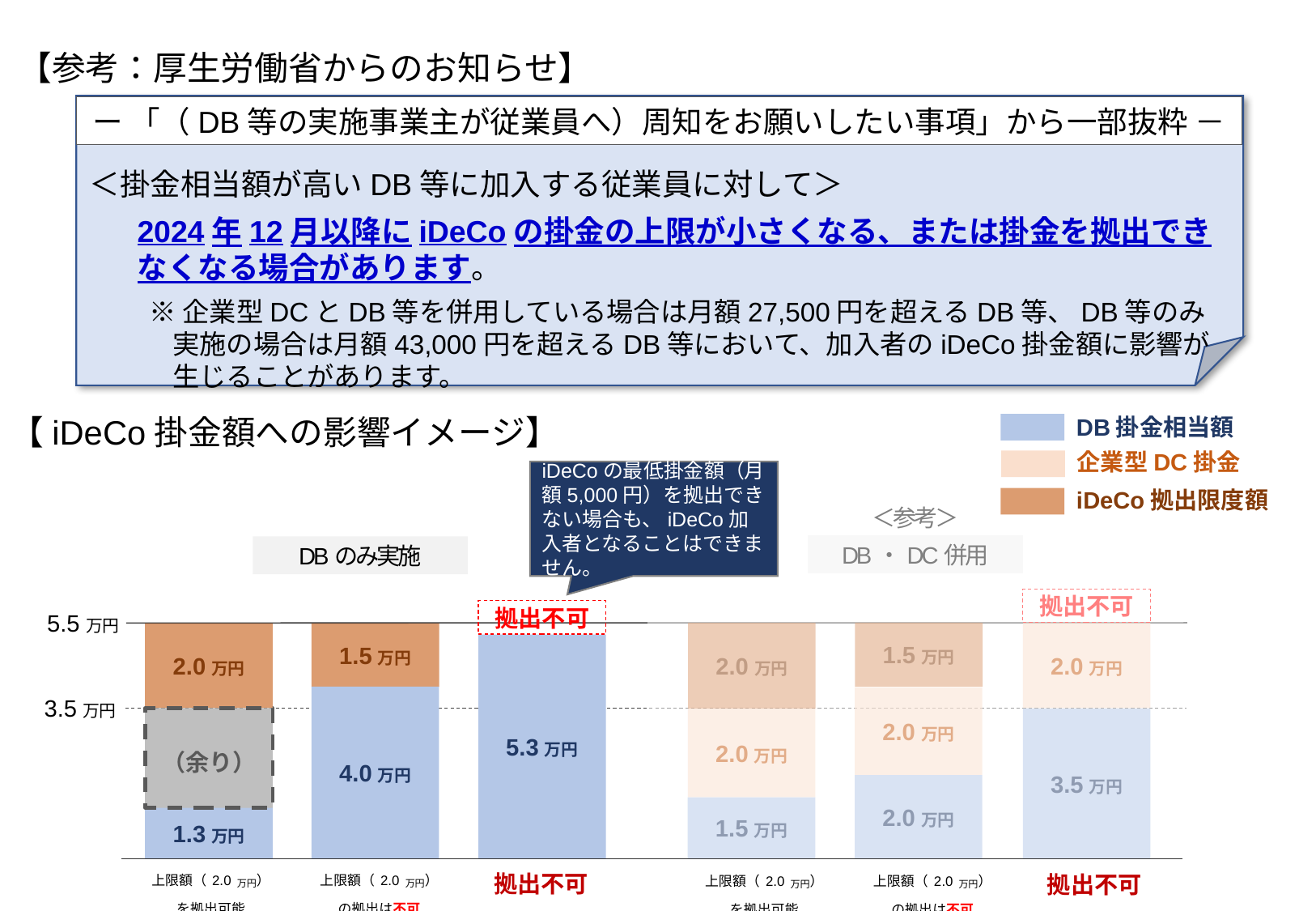

【参考：厚生労働省からのお知らせ】

ー 「（DB等の実施事業主が従業員へ）周知をお願いしたい事項」から一部抜粋 －
＜掛金相当額が高いDB等に加入する従業員に対して＞
2024年12月以降にiDeCoの掛金の上限が小さくなる、または掛金を拠出できなくなる場合があります。
※企業型DCとDB等を併用している場合は月額27,500円を超えるDB等、DB等のみ実施の場合は月額43,000円を超えるDB等において、加入者のiDeCo掛金額に影響が生じることがあります。
【iDeCo掛金額への影響イメージ】
DB掛金相当額

企業型DC掛金

iDeCoの最低掛金額（月額5,000円）を拠出できない場合も、iDeCo加入者となることはできません。
iDeCo拠出限度額

＜参考＞
DB・DC併用
DBのみ実施
拠出不可
拠出不可
5.5万円
1.5万円
2.0万円
2.0万円
2.0万円
1.5万円
5.3万円
4.0万円
3.5万円
2.0万円

3.5万円
2.0万円
（余り）
2.0万円
1.5万円
1.3万円
上限額（2.0万円）
の拠出は不可
上限額（2.0万円）
を拠出可能
拠出不可
上限額（2.0万円）
の拠出は不可
上限額（2.0万円）
を拠出可能
拠出不可